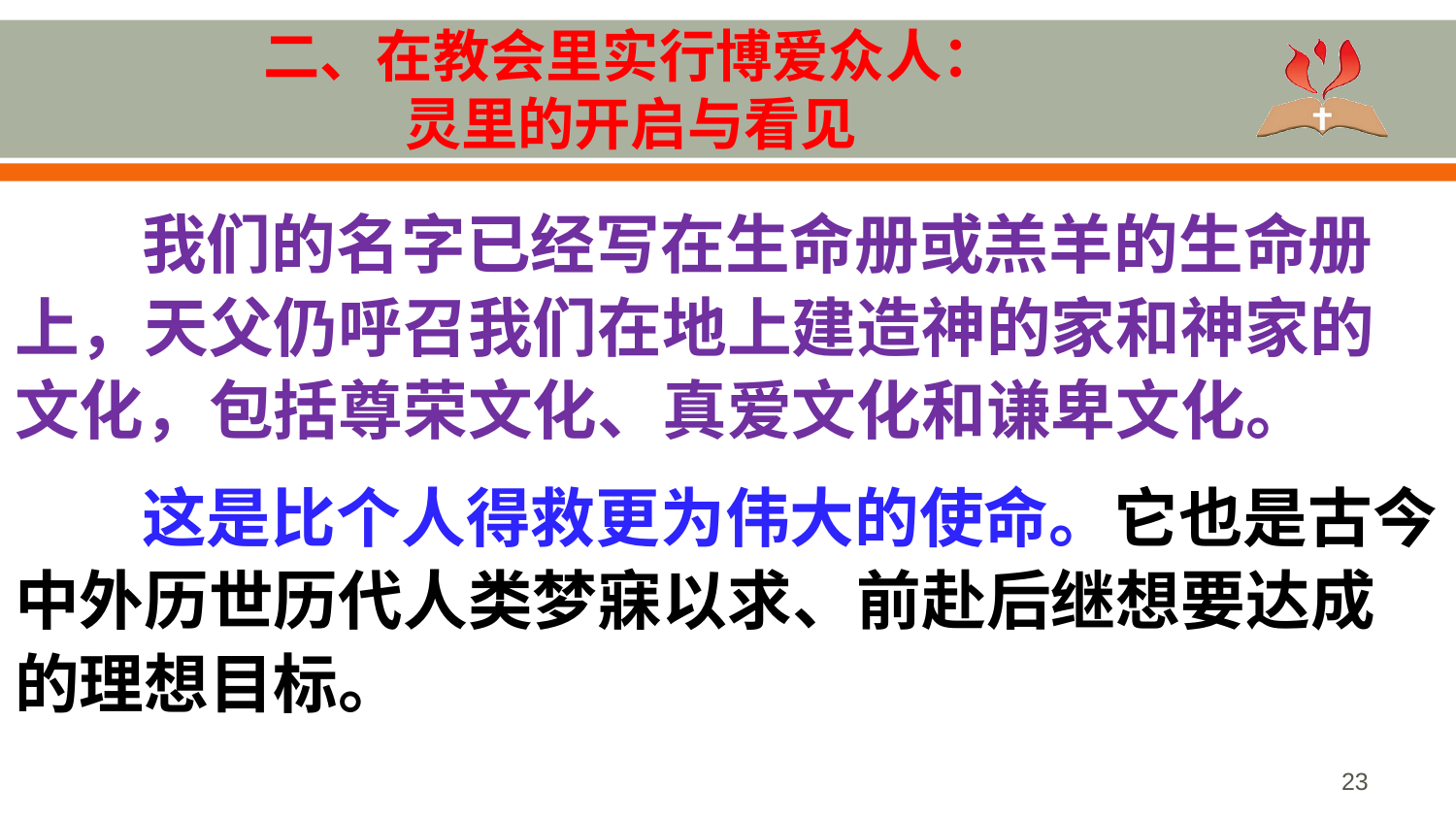

# 二、在教会里实行博爱众人： 灵里的开启与看见
我们的名字已经写在生命册或羔羊的生命册上，天父仍呼召我们在地上建造神的家和神家的文化，包括尊荣文化、真爱文化和谦卑文化。
这是比个人得救更为伟大的使命。它也是古今中外历世历代人类梦寐以求、前赴后继想要达成的理想目标。

23